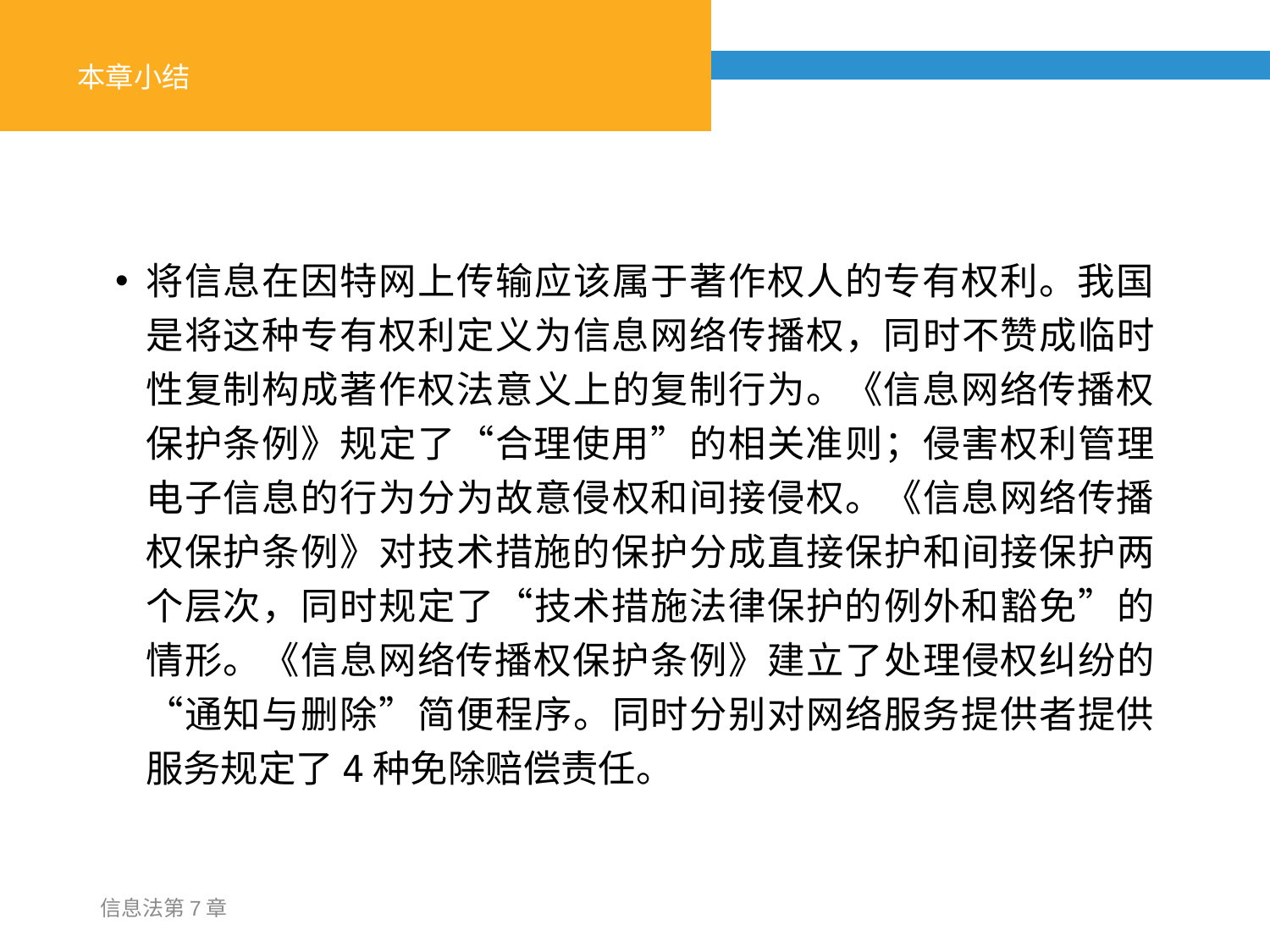

# 本章小结
将信息在因特网上传输应该属于著作权人的专有权利。我国是将这种专有权利定义为信息网络传播权，同时不赞成临时性复制构成著作权法意义上的复制行为。《信息网络传播权保护条例》规定了“合理使用”的相关准则；侵害权利管理电子信息的行为分为故意侵权和间接侵权。《信息网络传播权保护条例》对技术措施的保护分成直接保护和间接保护两个层次，同时规定了“技术措施法律保护的例外和豁免”的情形。《信息网络传播权保护条例》建立了处理侵权纠纷的“通知与删除”简便程序。同时分别对网络服务提供者提供服务规定了4种免除赔偿责任。

信息法第7章